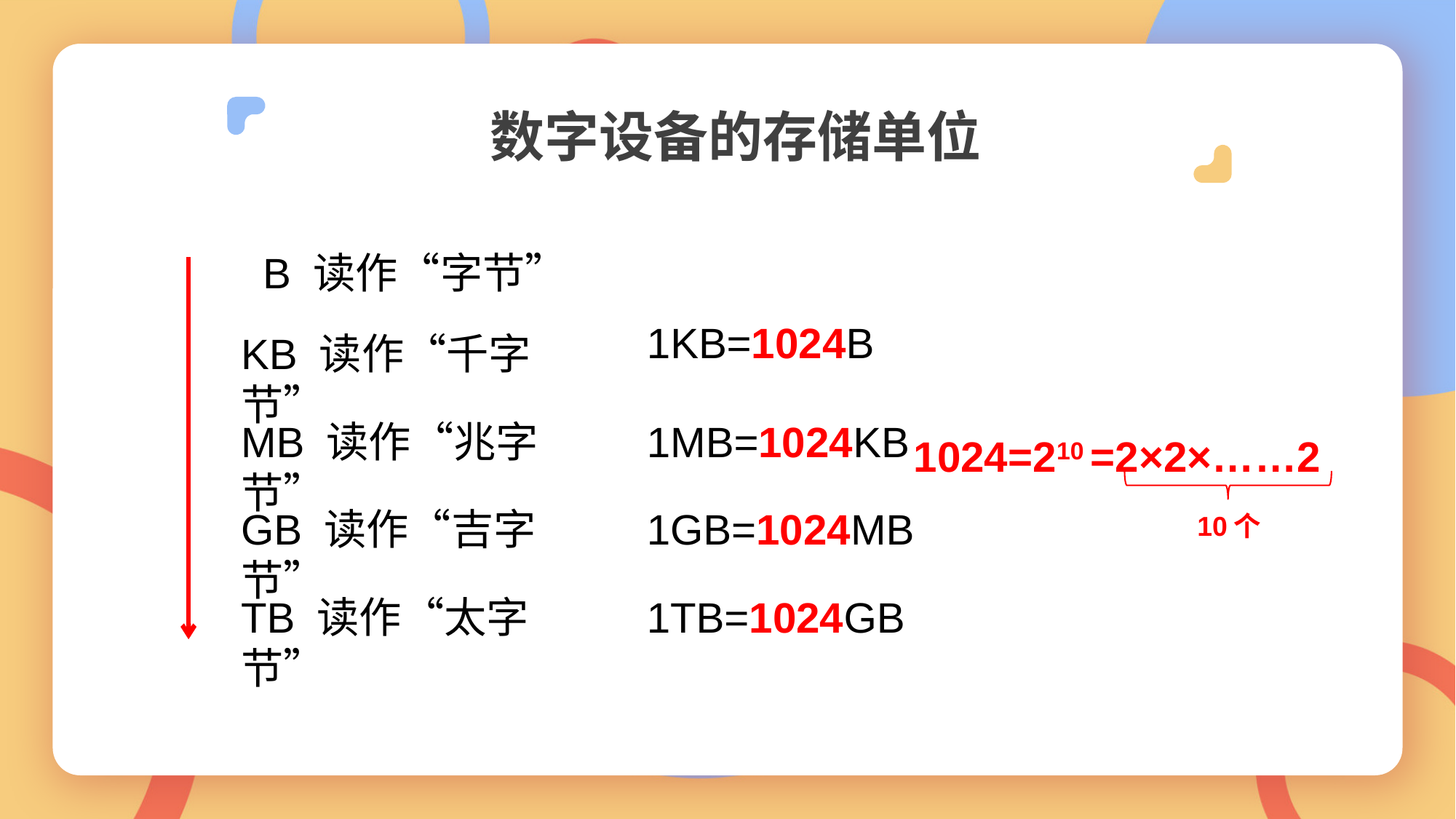

数字设备的存储单位

B 读作“字节”
1KB=1024B
KB 读作“千字节”
MB 读作“兆字节”
GB 读作“吉字节”
TB 读作“太字节”
1MB=1024KB
1024=210 =2×2×……2

10个
1GB=1024MB
1TB=1024GB